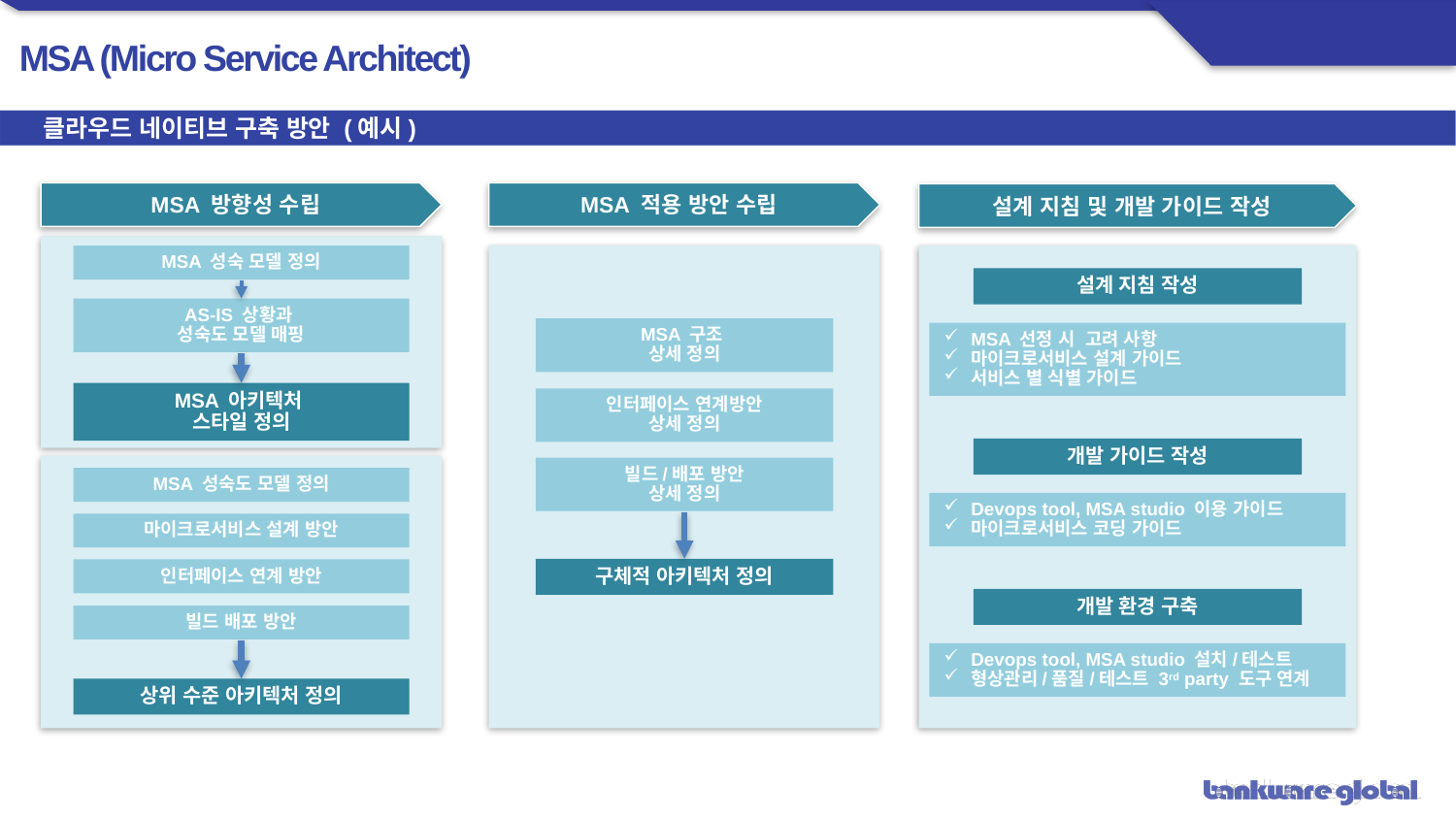

MSA (Micro Service Architect)
3
.
클라우드 네이티브 구축 방안 (예시)
MSA 방향성 수립
MSA 적용 방안 수립
설계 지침 및 개발 가이드 작성

MSA 성숙 모델 정의
설계 지침 작성
MSA 선정 시  고려 사항
마이크로서비스 설계 가이드
서비스 별 식별 가이드
AS-IS 상황과
성숙도 모델 매핑
MSA 구조
상세 정의
MSA 아키텍처
스타일 정의
인터페이스 연계방안
상세 정의
개발 가이드 작성
Devops tool, MSA studio 이용 가이드
마이크로서비스 코딩 가이드

빌드/배포 방안
상세 정의
MSA 성숙도 모델 정의
마이크로서비스 설계 방안
구체적 아키텍처 정의
인터페이스 연계 방안
개발 환경 구축
Devops tool, MSA studio 설치/테스트
형상관리/품질/테스트 3rd party 도구 연계
빌드 배포 방안
상위 수준 아키텍처 정의